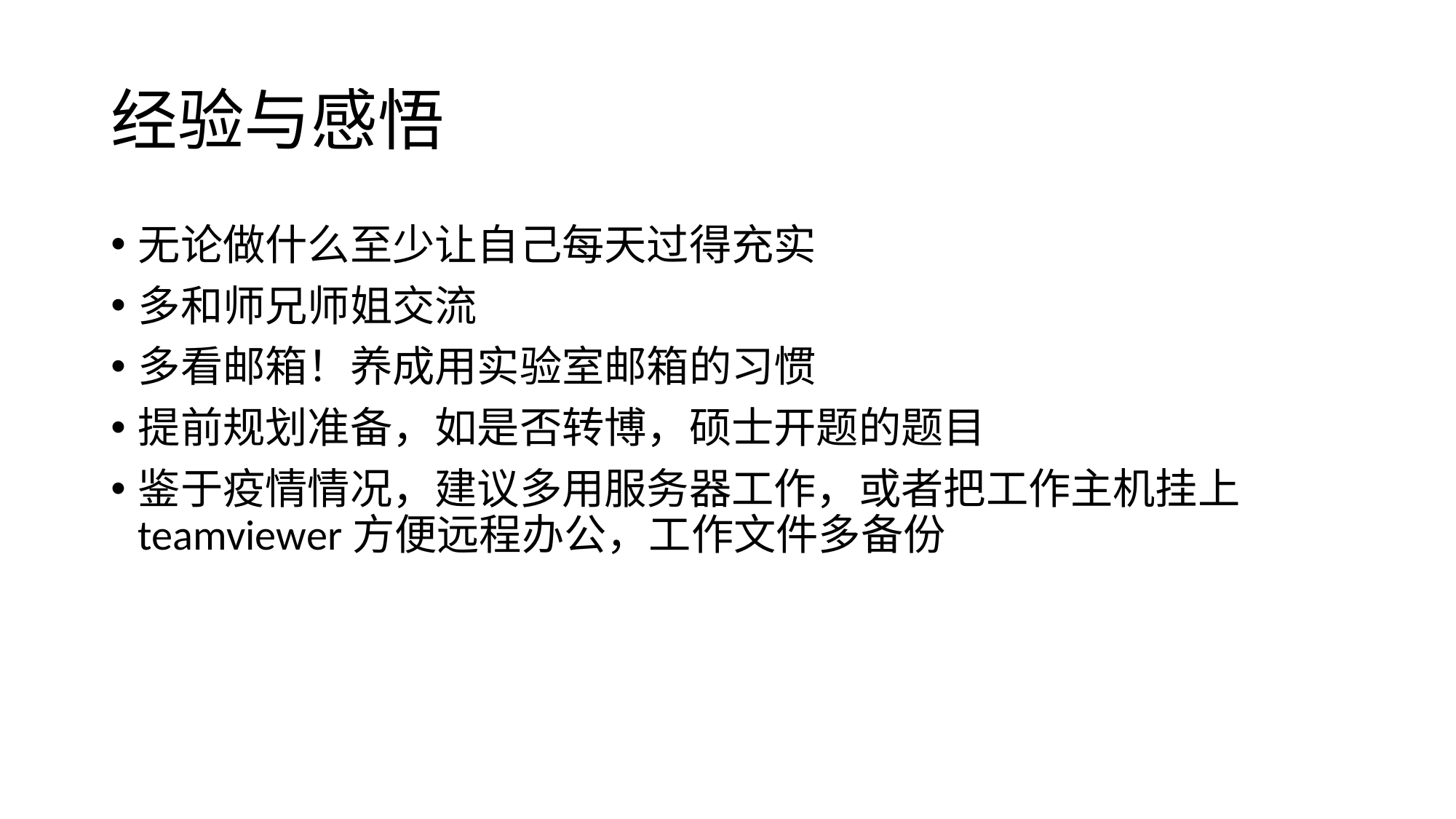

# 经验与感悟
无论做什么至少让自己每天过得充实
多和师兄师姐交流
多看邮箱！养成用实验室邮箱的习惯
提前规划准备，如是否转博，硕士开题的题目
鉴于疫情情况，建议多用服务器工作，或者把工作主机挂上teamviewer方便远程办公，工作文件多备份